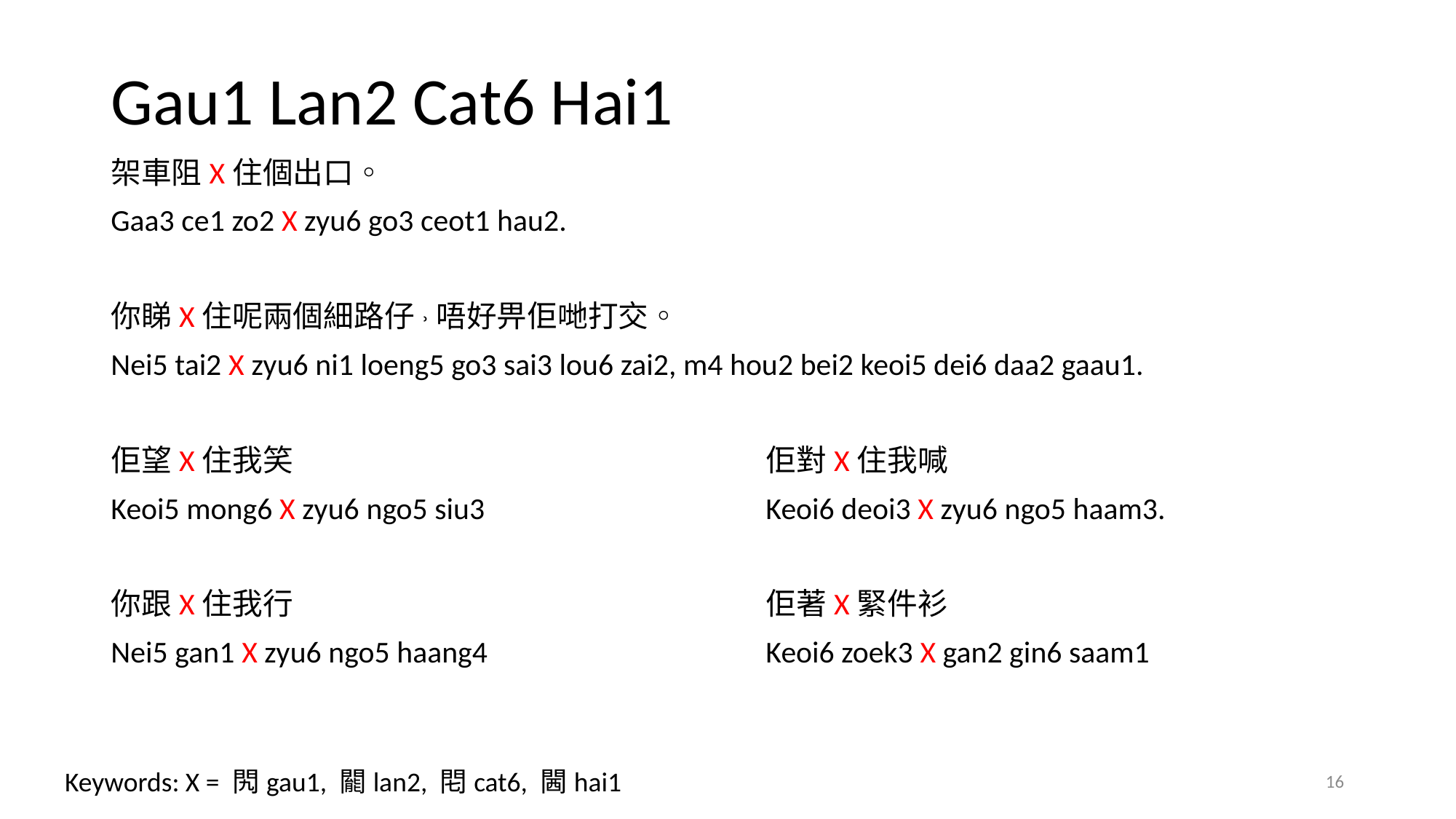

# Gau1 Lan2 Cat6 Hai1
架車阻X住個出口◦
Gaa3 ce1 zo2 X zyu6 go3 ceot1 hau2.

你睇X住呢兩個細路仔˒唔好畀佢哋打交◦
Nei5 tai2 X zyu6 ni1 loeng5 go3 sai3 lou6 zai2, m4 hou2 bei2 keoi5 dei6 daa2 gaau1.

佢望X住我笑 					佢對X住我喊
Keoi5 mong6 X zyu6 ngo5 siu3			Keoi6 deoi3 X zyu6 ngo5 haam3.

你跟X住我行					佢著X緊件衫
Nei5 gan1 X zyu6 ngo5 haang4			Keoi6 zoek3 X gan2 gin6 saam1
Keywords: X = 𨳊gau1, 𨶙lan2, 𨳍cat6, 閪hai1
16